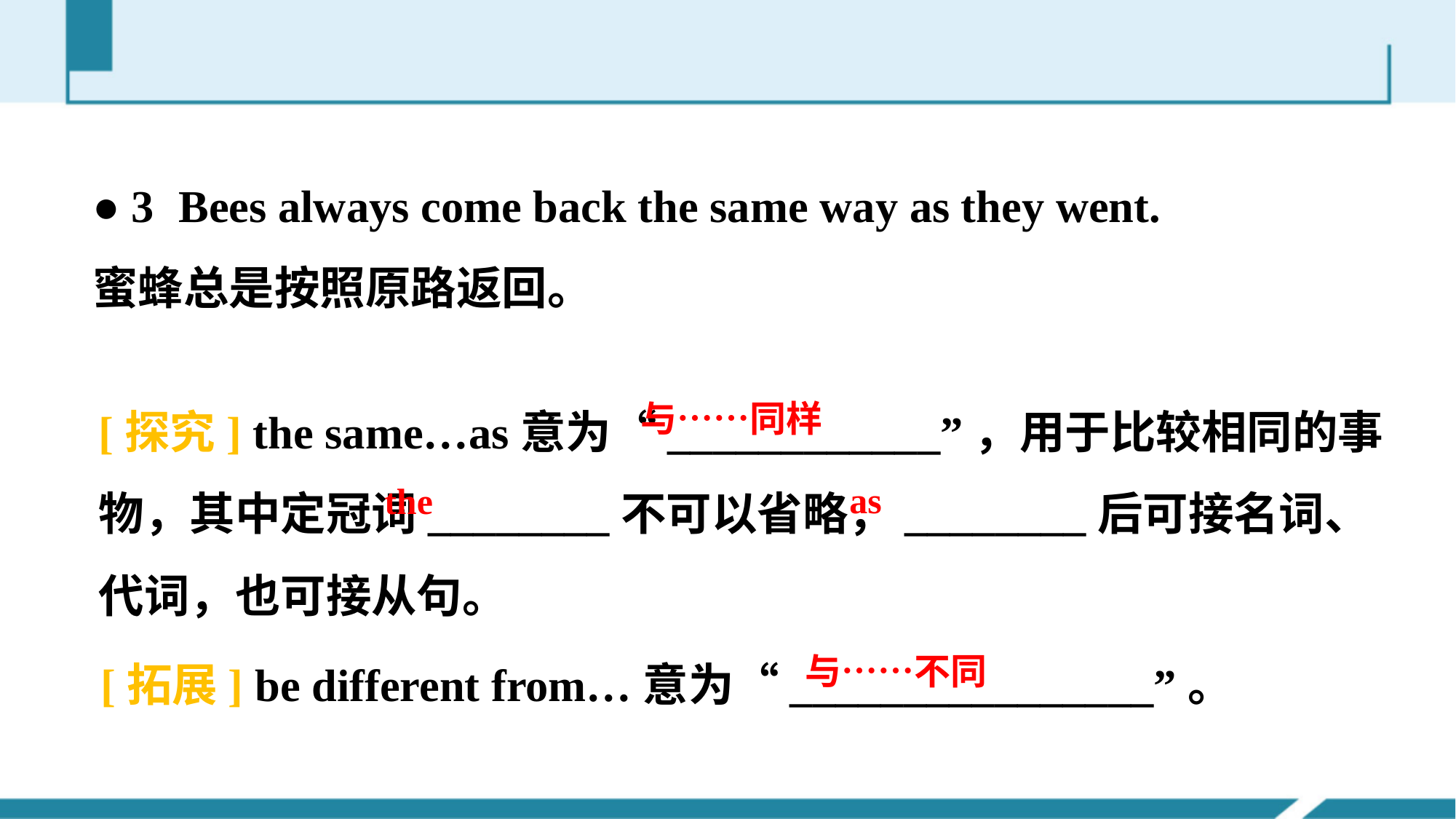

● 3  Bees always come back the same way as they went.
蜜蜂总是按照原路返回。
[探究] the same…as意为“____________”，用于比较相同的事物，其中定冠词________不可以省略，________后可接名词、代词，也可接从句。
与……同样
as
the
[拓展] be different from…意为“________________”。
与……不同